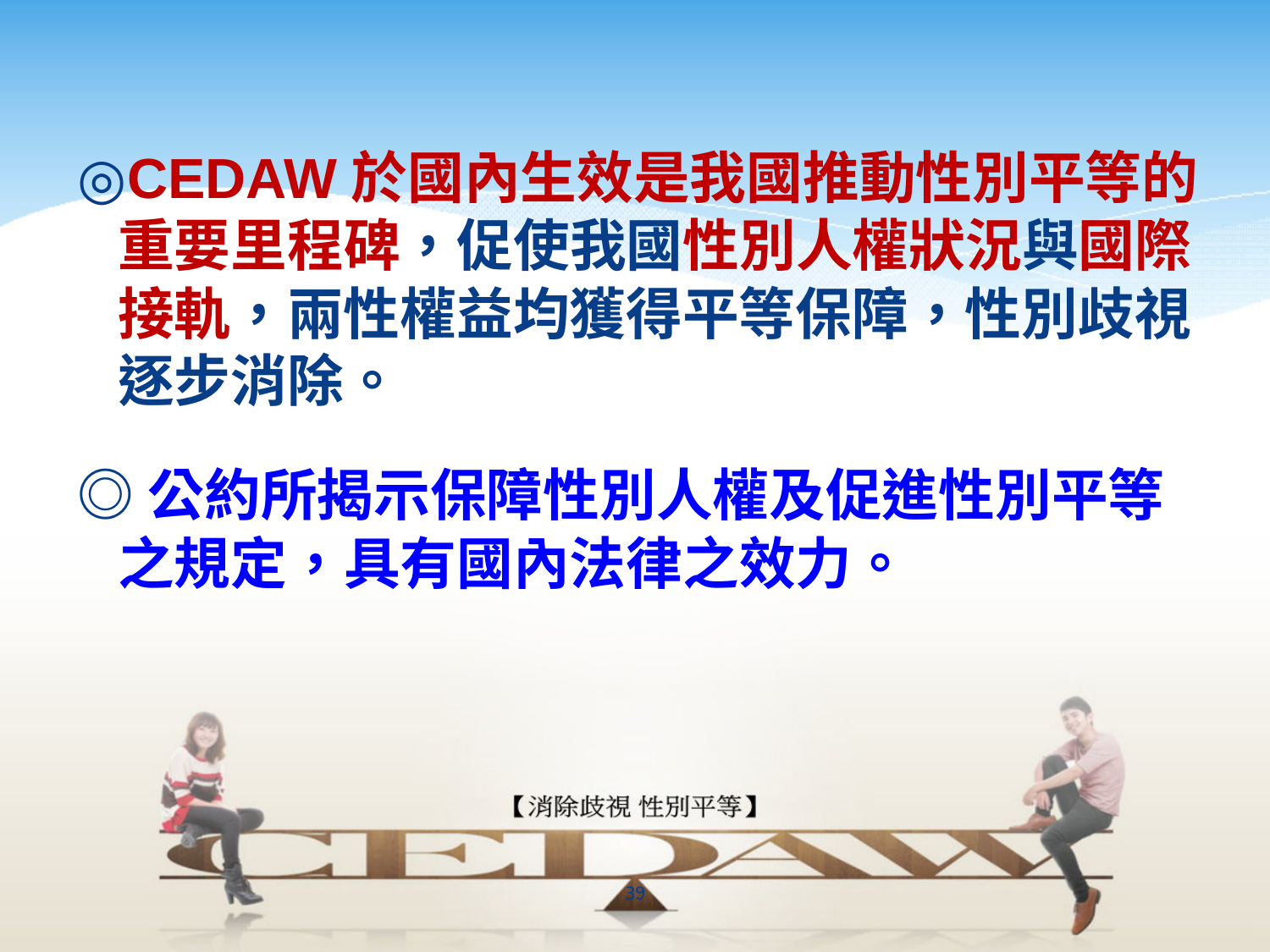

◎CEDAW於國內生效是我國推動性別平等的重要里程碑，促使我國性別人權狀況與國際接軌，兩性權益均獲得平等保障，性別歧視逐步消除。

◎公約所揭示保障性別人權及促進性別平等之規定，具有國內法律之效力。

39